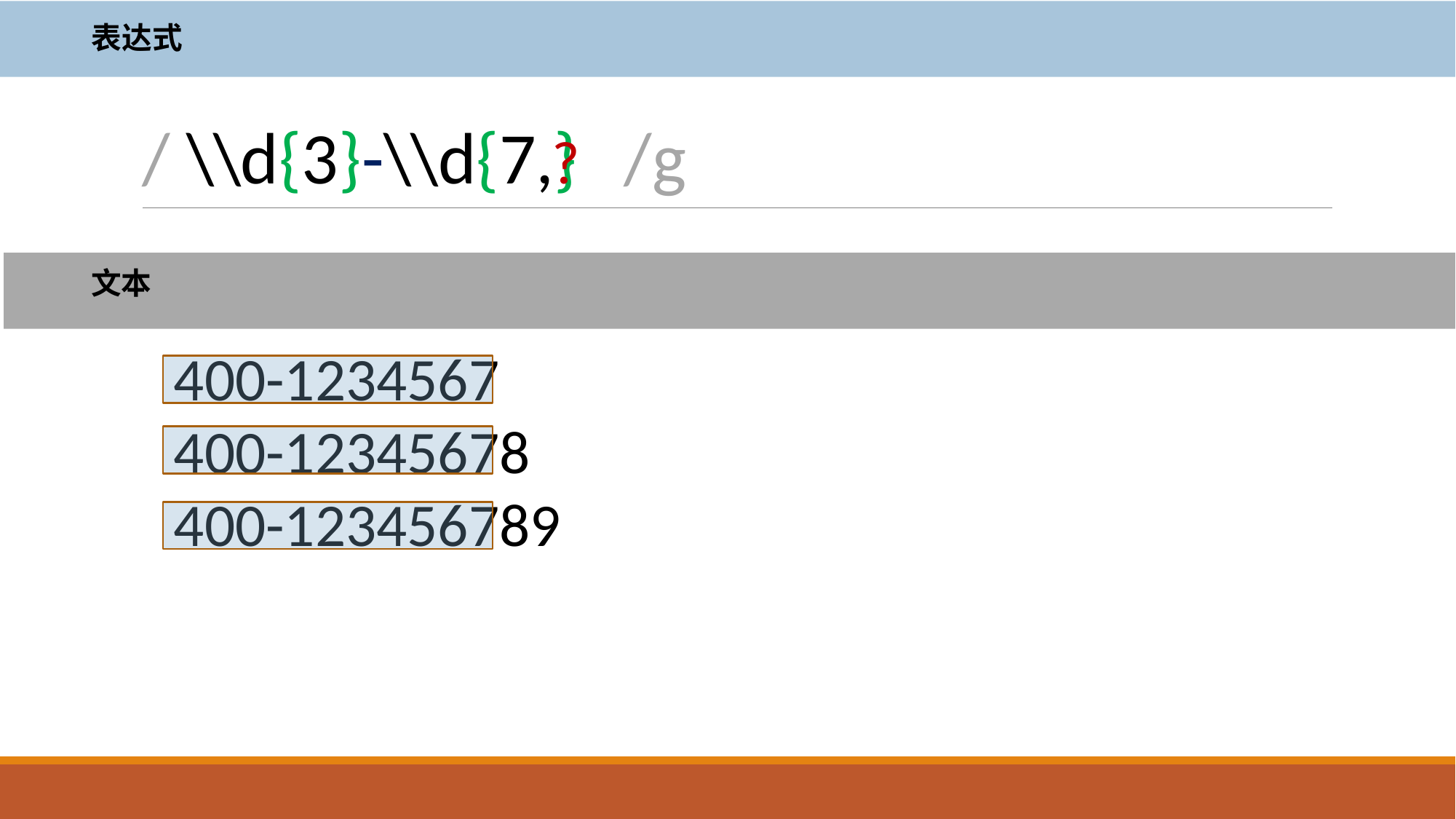

表达式
/ \\d{3}-\\d{7,}   /g
?

文本
400-1234567
400-12345678
400-123456789